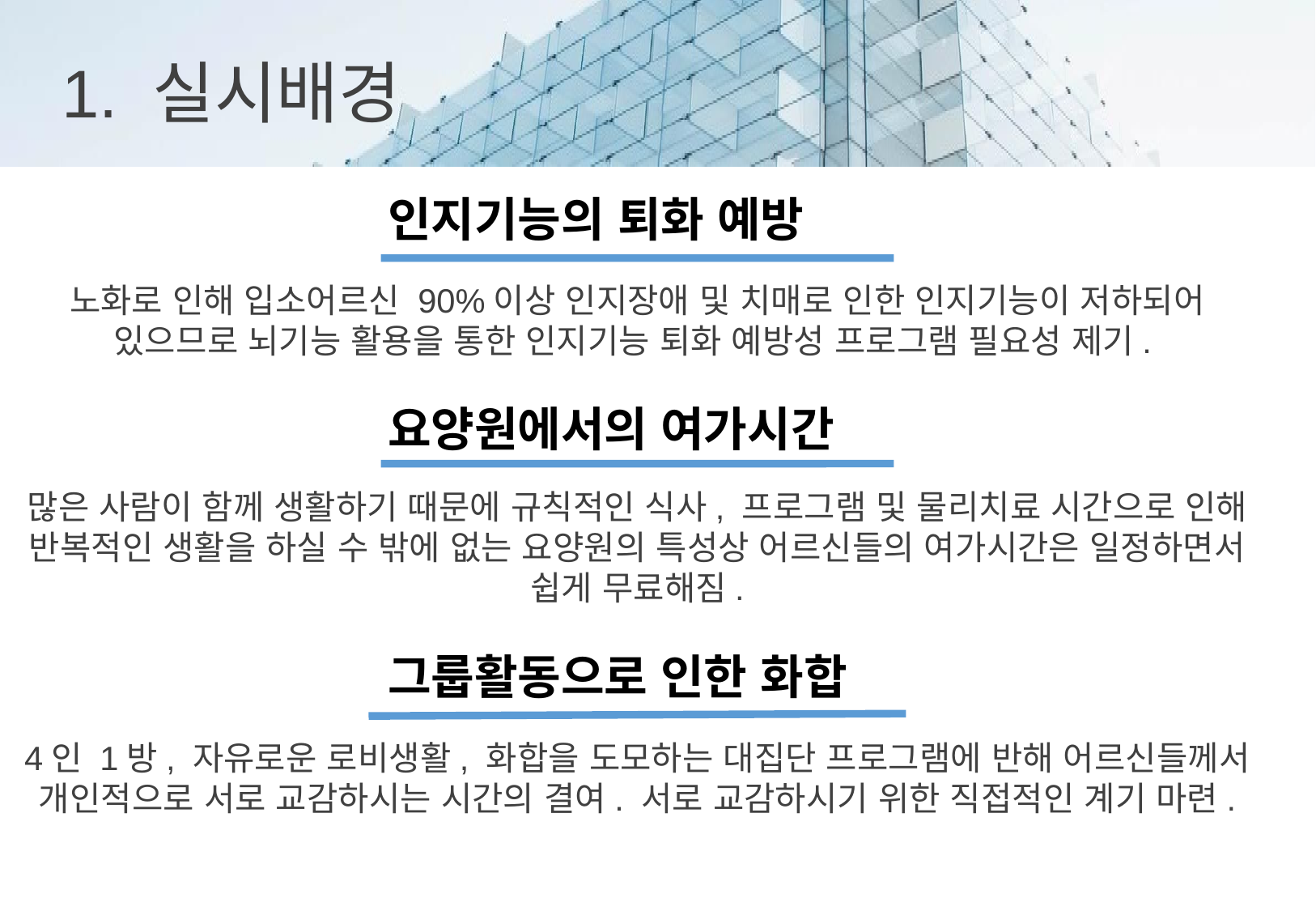

1. 실시배경
인지기능의 퇴화 예방
노화로 인해 입소어르신 90%이상 인지장애 및 치매로 인한 인지기능이 저하되어 있으므로 뇌기능 활용을 통한 인지기능 퇴화 예방성 프로그램 필요성 제기.
요양원에서의 여가시간
많은 사람이 함께 생활하기 때문에 규칙적인 식사, 프로그램 및 물리치료 시간으로 인해 반복적인 생활을 하실 수 밖에 없는 요양원의 특성상 어르신들의 여가시간은 일정하면서 쉽게 무료해짐.
그룹활동으로 인한 화합
4인 1방, 자유로운 로비생활, 화합을 도모하는 대집단 프로그램에 반해 어르신들께서 개인적으로 서로 교감하시는 시간의 결여. 서로 교감하시기 위한 직접적인 계기 마련.